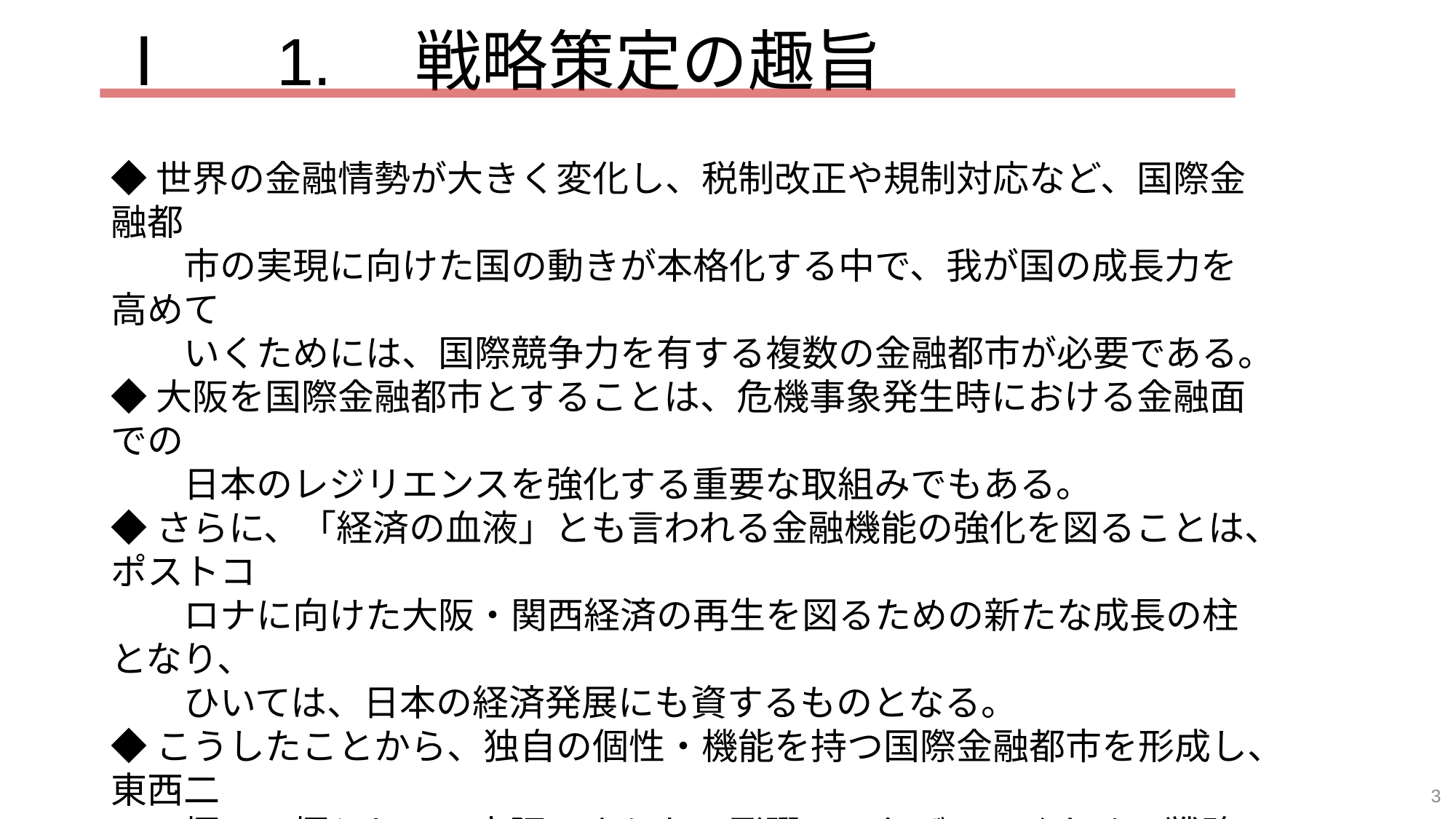

# Ⅰ　1.　戦略策定の趣旨
◆世界の金融情勢が大きく変化し、税制改正や規制対応など、国際金融都
　　市の実現に向けた国の動きが本格化する中で、我が国の成長力を高めて
　　いくためには、国際競争力を有する複数の金融都市が必要である。
◆大阪を国際金融都市とすることは、危機事象発生時における金融面での
　　日本のレジリエンスを強化する重要な取組みでもある。
◆さらに、「経済の血液」とも言われる金融機能の強化を図ることは、ポストコ
　　ロナに向けた大阪・関西経済の再生を図るための新たな成長の柱となり、
　　ひいては、日本の経済発展にも資するものとなる。
◆こうしたことから、独自の個性・機能を持つ国際金融都市を形成し、東西二
　　極の一極としての大阪のさらなる飛躍につなげていくため、戦略を策定す
　　る。
3